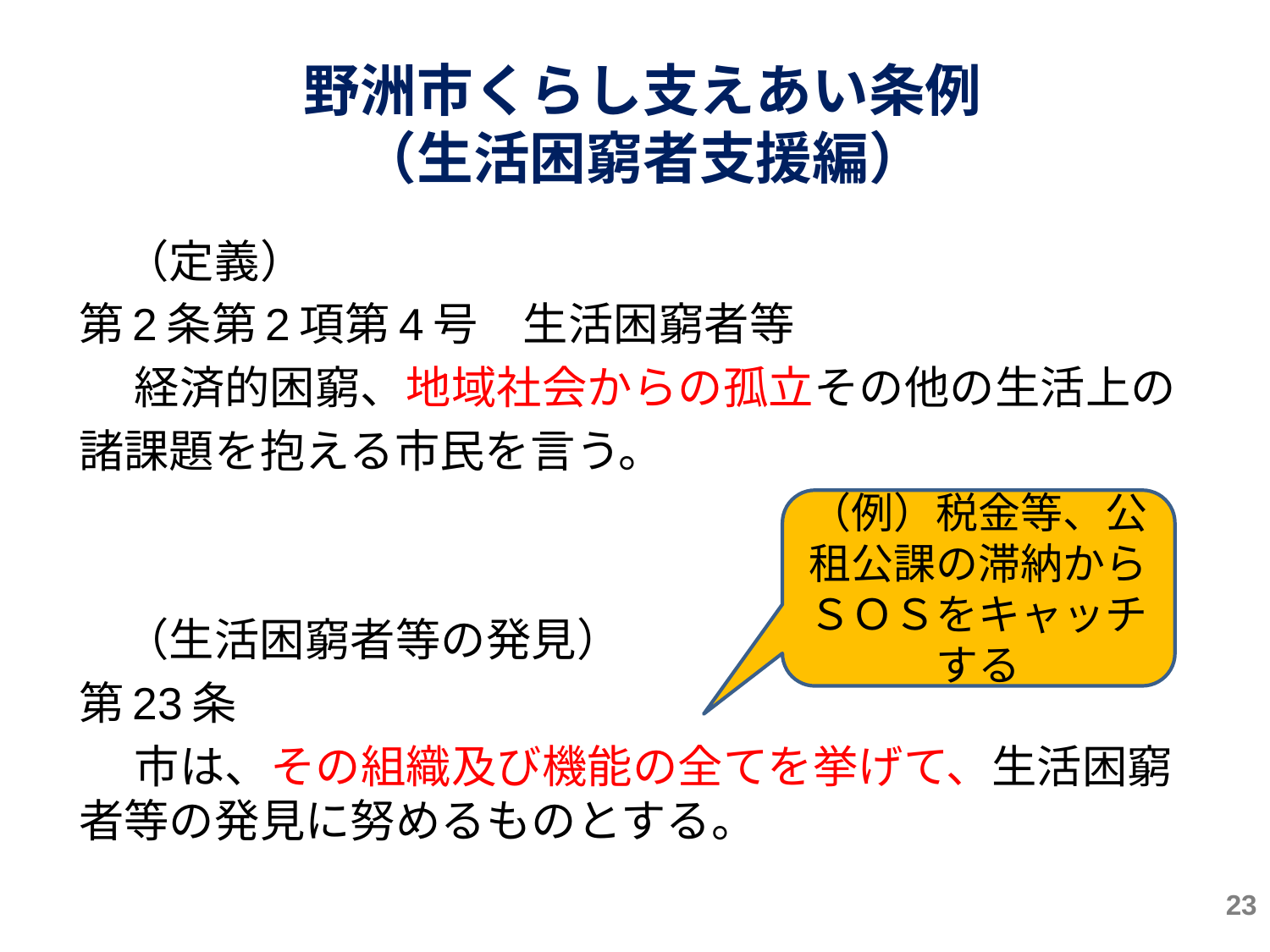

# 野洲市くらし支えあい条例 （生活困窮者支援編）
　（定義）
第2条第2項第4号　生活困窮者等
　 経済的困窮、地域社会からの孤立その他の生活上の
諸課題を抱える市民を言う。

　（生活困窮者等の発見）
第23条
　 市は、その組織及び機能の全てを挙げて、生活困窮者等の発見に努めるものとする。
（例）税金等、公租公課の滞納から
ＳＯＳをキャッチする
23